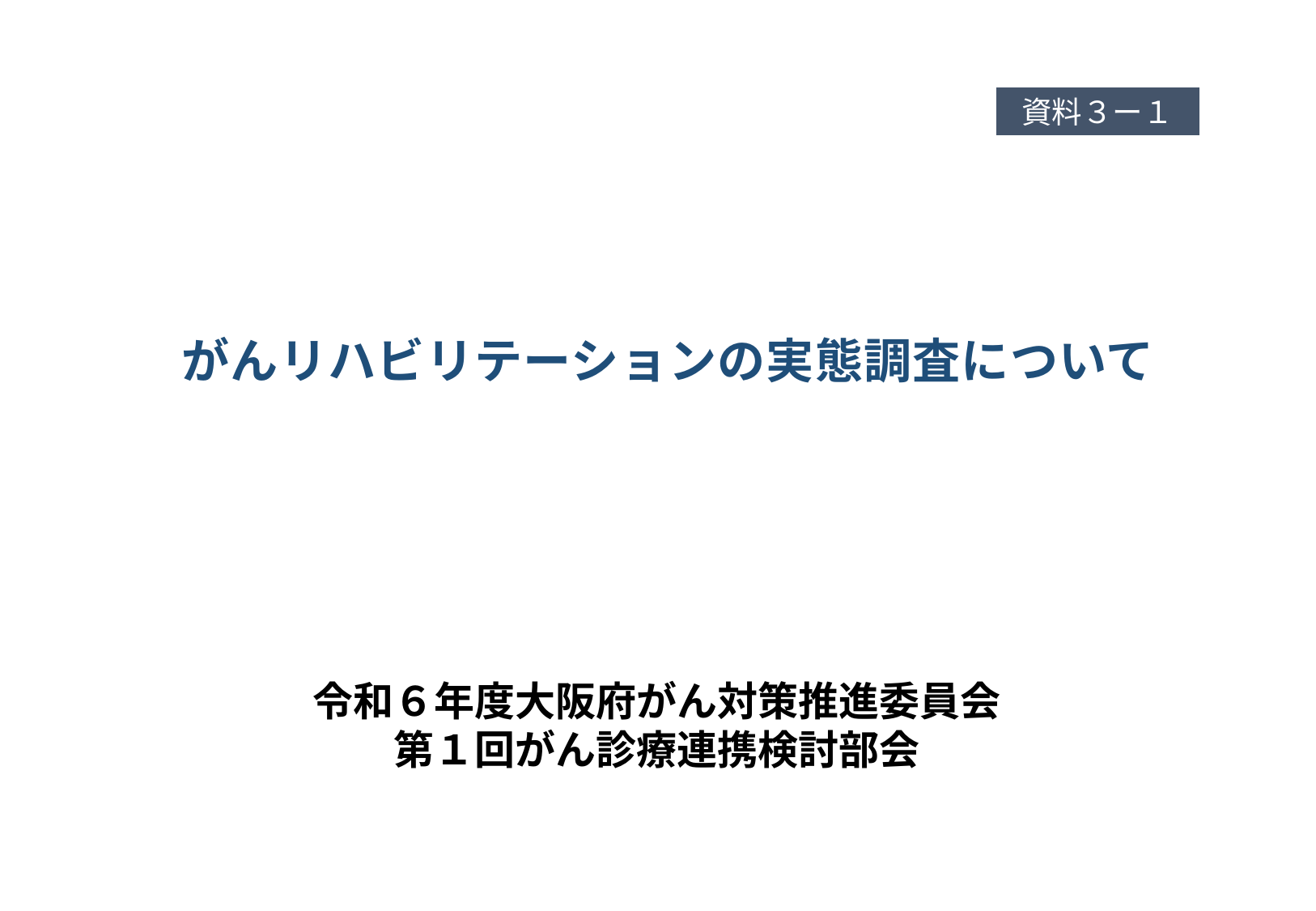

資料３ー１
がんリハビリテーションの実態調査について
令和６年度大阪府がん対策推進委員会
第１回がん診療連携検討部会